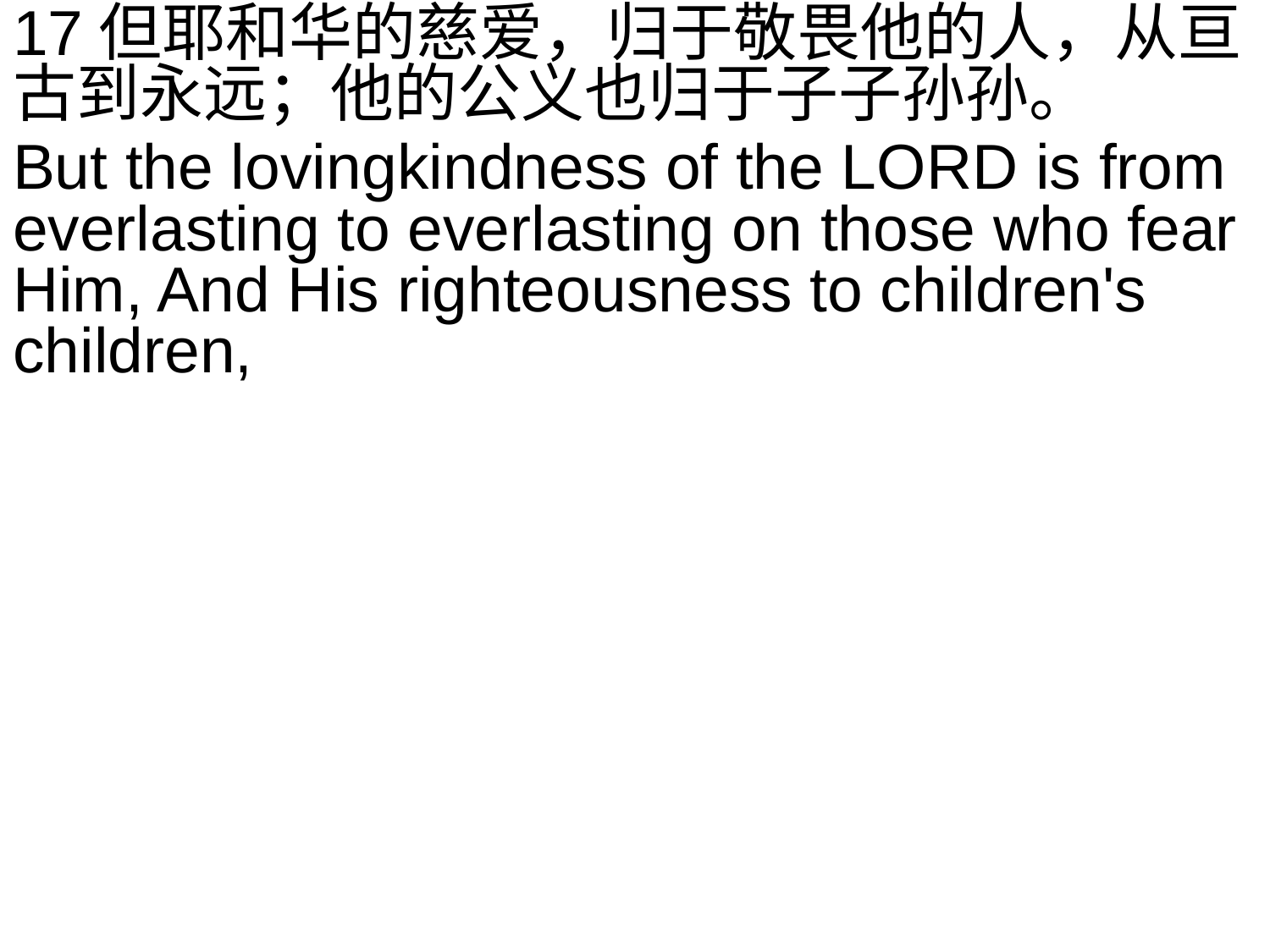

17但耶和华的慈爱，归于敬畏他的人，从亘古到永远；他的公义也归于子子孙孙。
But the lovingkindness of the LORD is from everlasting to everlasting on those who fear Him, And His righteousness to children's children,